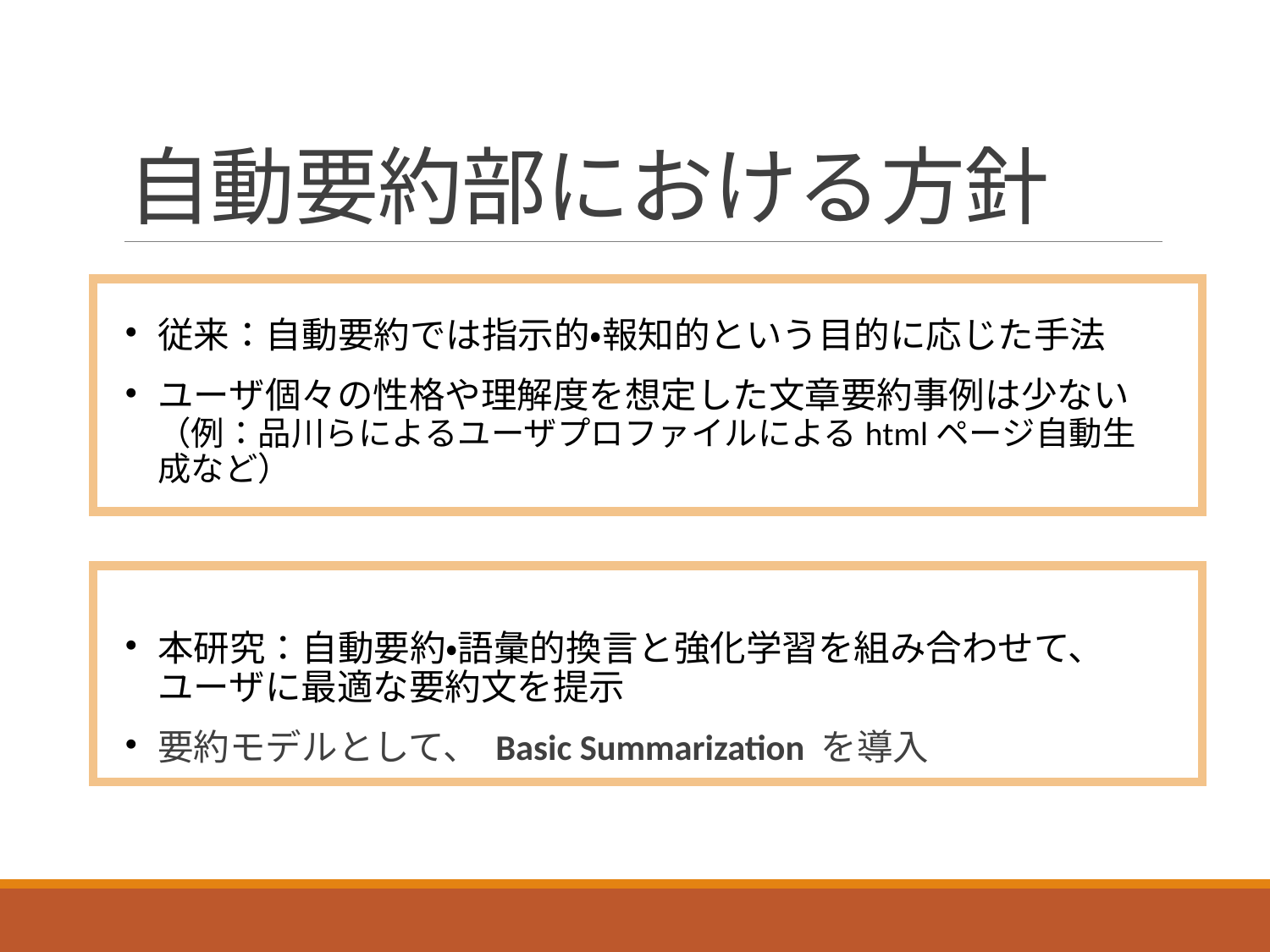

# 自動要約部における方針

従来：自動要約では指示的・報知的という目的に応じた手法
ユーザ個々の性格や理解度を想定した文章要約事例は少ない（例：品川らによるユーザプロファイルによるhtmlページ自動生成など）

本研究：自動要約・語彙的換言と強化学習を組み合わせて、ユーザに最適な要約文を提示
要約モデルとして、 Basic Summarization を導入

品川徳秀, 北川博之, 川田純, “ユーザプロファイルに基づくビューページの動的生成によるWWW閲覧支援” 情報処理学会論文誌 vol.41 No. SIG6, pp22-36, 2000.

8